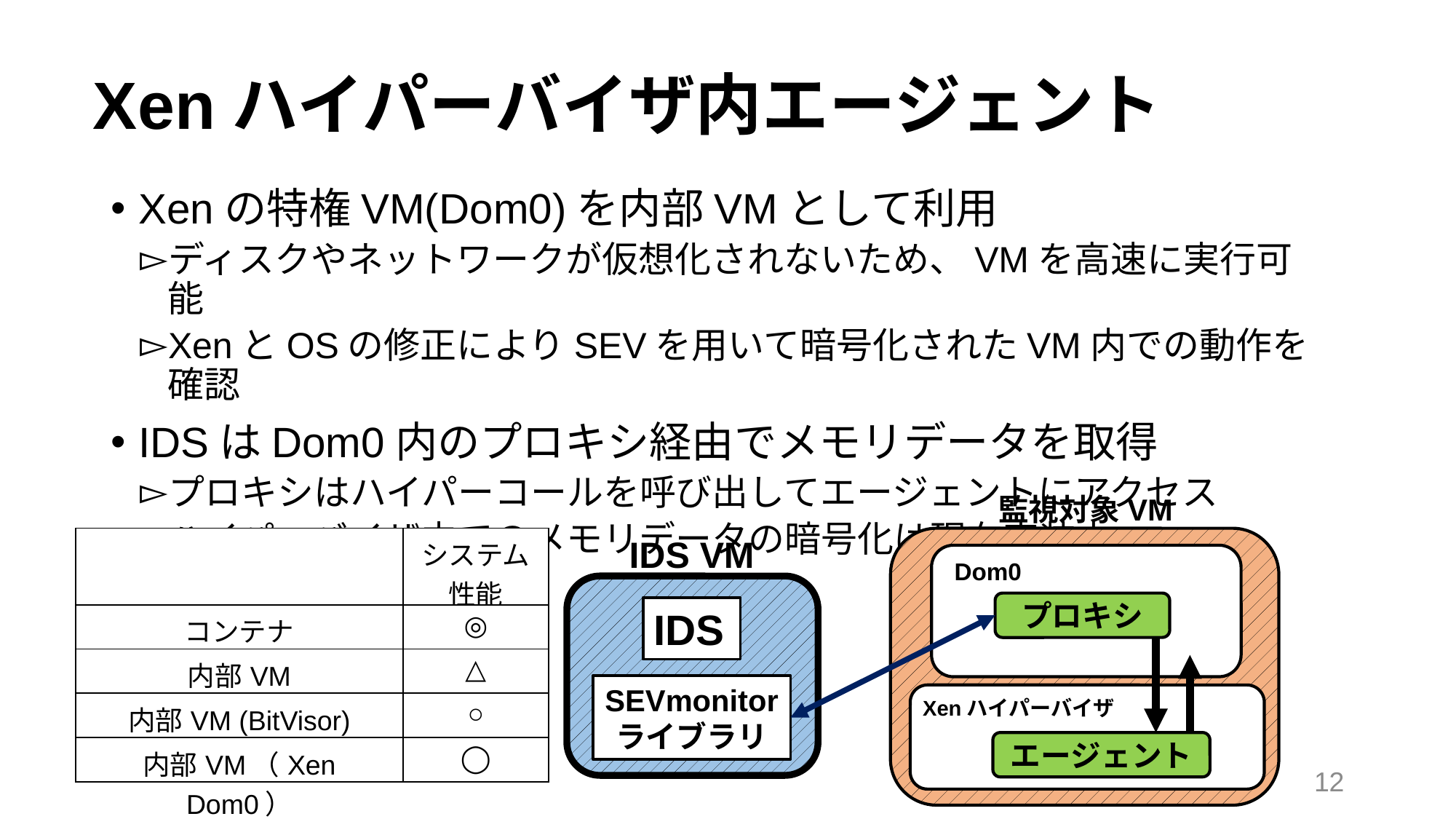

# Xenハイパーバイザ内エージェント
Xenの特権VM(Dom0)を内部VMとして利用
ディスクやネットワークが仮想化されないため、VMを高速に実行可能
XenとOSの修正によりSEVを用いて暗号化されたVM内での動作を確認
IDSはDom0内のプロキシ経由でメモリデータを取得
プロキシはハイパーコールを呼び出してエージェントにアクセス
ハイパーバイザ内でのメモリデータの暗号化は現在実装中
監視対象VM
IDS VM
|  | システム性能 |
| --- | --- |
| コンテナ | ◎ |
| 内部VM | △ |
| 内部VM (BitVisor) | ○ |
| 内部VM（Xen Dom0） | ◯ |

Dom0

プロキシ
IDS
SEVmonitor
ライブラリ

Xenハイパーバイザ
エージェント
12